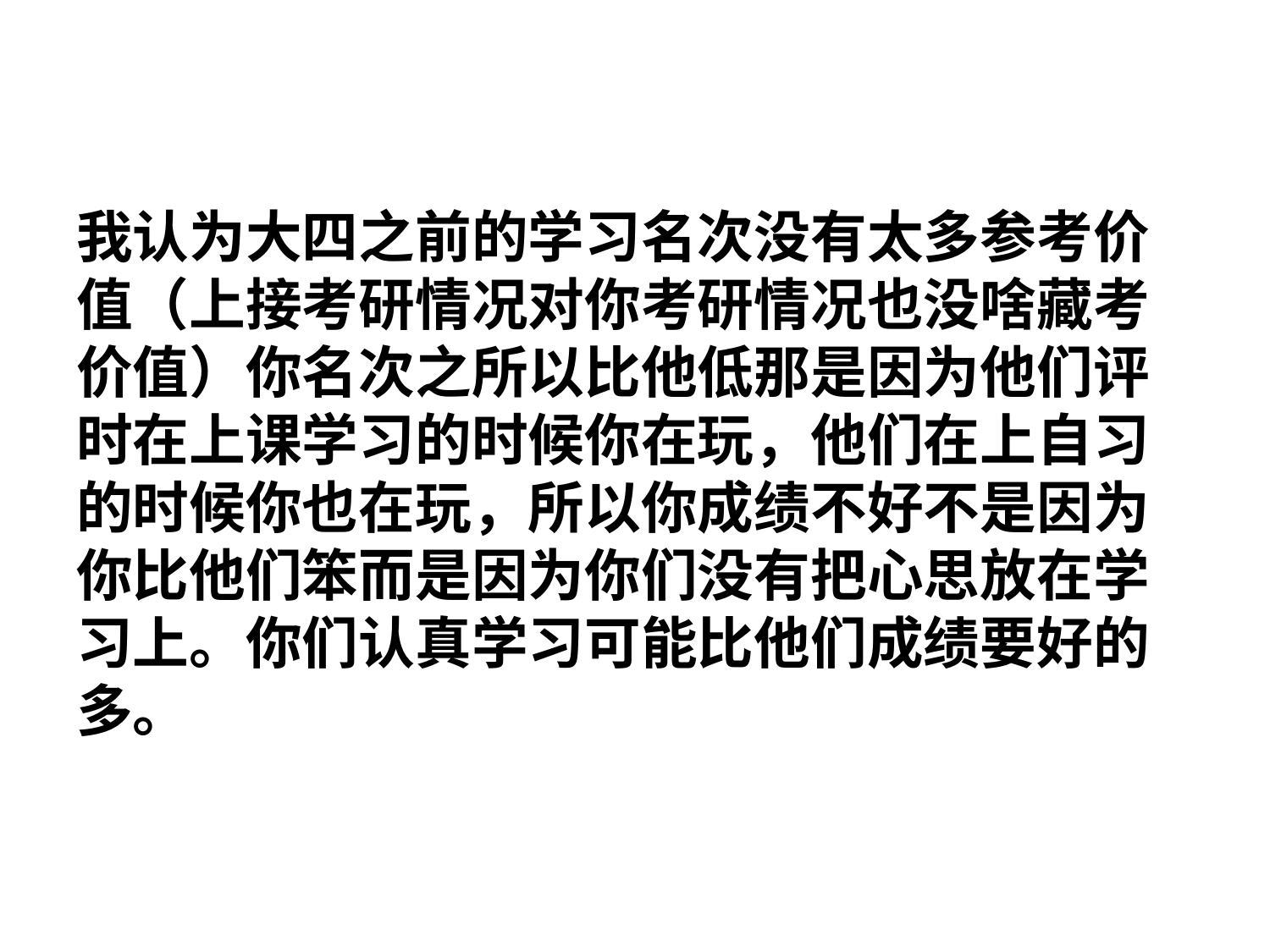

# 我认为大四之前的学习名次没有太多参考价值（上接考研情况对你考研情况也没啥藏考价值）你名次之所以比他低那是因为他们评时在上课学习的时候你在玩，他们在上自习的时候你也在玩，所以你成绩不好不是因为你比他们笨而是因为你们没有把心思放在学习上。你们认真学习可能比他们成绩要好的多。